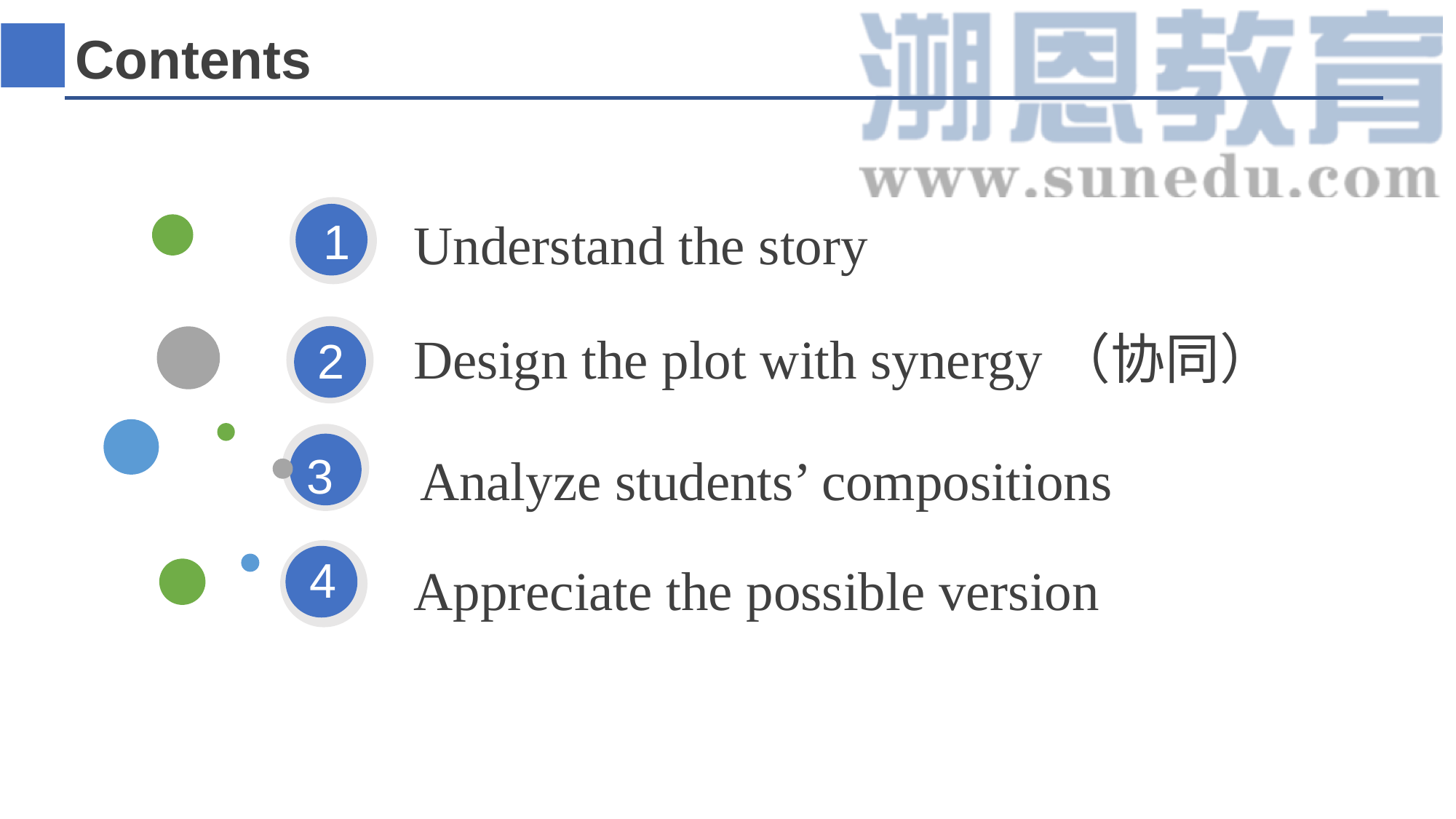

Contents

Understand the story
1

Design the plot with synergy（协同）
2

3
Analyze students’ compositions

4

Appreciate the possible version